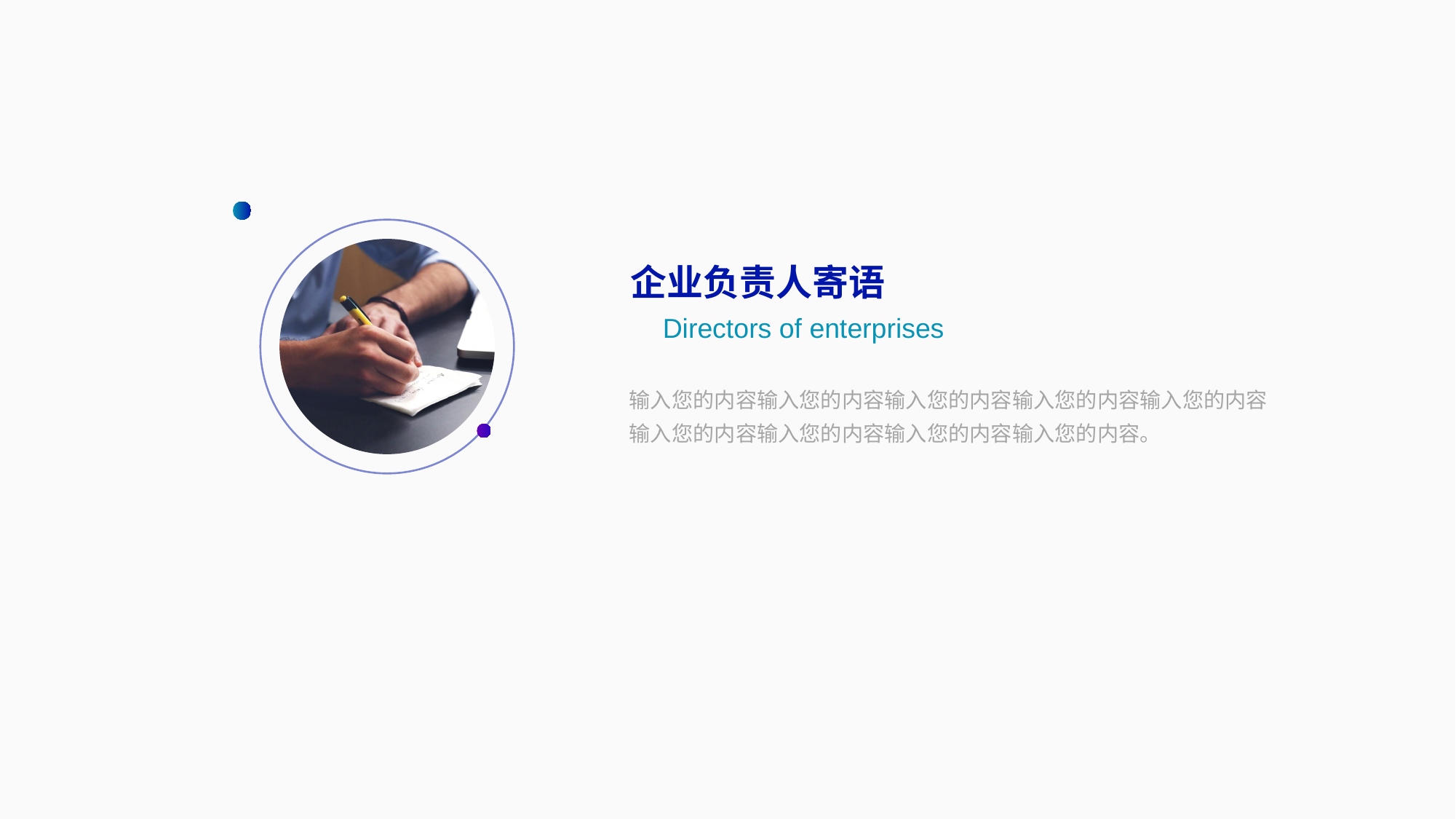

企业负责人寄语
Directors of enterprises
输入您的内容输入您的内容输入您的内容输入您的内容输入您的内容输入您的内容输入您的内容输入您的内容输入您的内容。